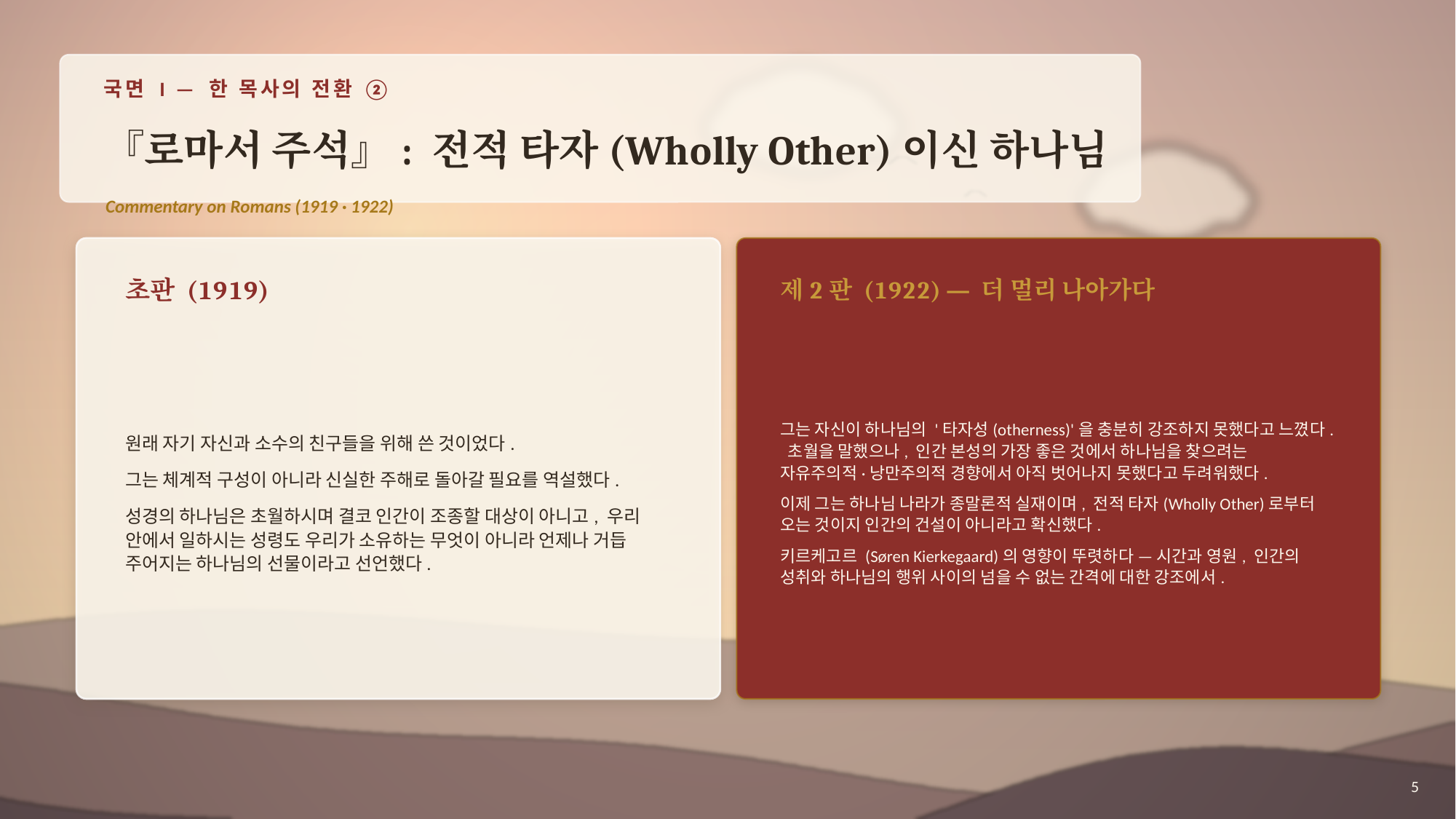

국면 I — 한 목사의 전환 ②
『로마서 주석』: 전적 타자(Wholly Other)이신 하나님
Commentary on Romans (1919 · 1922)

초판 (1919)
제2판 (1922) — 더 멀리 나아가다
원래 자기 자신과 소수의 친구들을 위해 쓴 것이었다.
그는 체계적 구성이 아니라 신실한 주해로 돌아갈 필요를 역설했다.
성경의 하나님은 초월하시며 결코 인간이 조종할 대상이 아니고, 우리 안에서 일하시는 성령도 우리가 소유하는 무엇이 아니라 언제나 거듭 주어지는 하나님의 선물이라고 선언했다.
그는 자신이 하나님의 '타자성(otherness)'을 충분히 강조하지 못했다고 느꼈다. 초월을 말했으나, 인간 본성의 가장 좋은 것에서 하나님을 찾으려는 자유주의적·낭만주의적 경향에서 아직 벗어나지 못했다고 두려워했다.
이제 그는 하나님 나라가 종말론적 실재이며, 전적 타자(Wholly Other)로부터 오는 것이지 인간의 건설이 아니라고 확신했다.
키르케고르 (Søren Kierkegaard)의 영향이 뚜렷하다 — 시간과 영원, 인간의 성취와 하나님의 행위 사이의 넘을 수 없는 간격에 대한 강조에서.
5